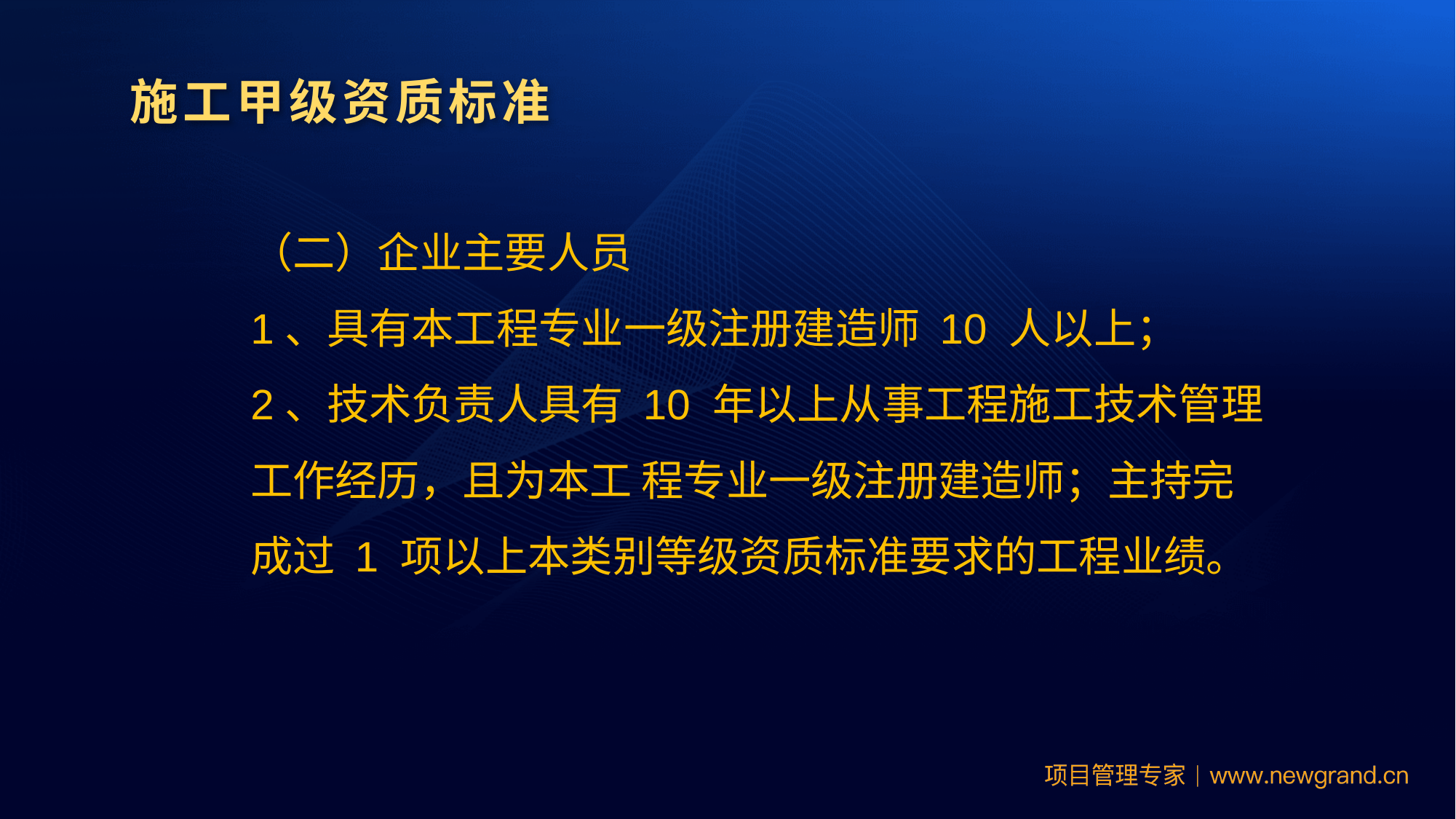

施工甲级资质标准
（二）企业主要人员
1、具有本工程专业一级注册建造师 10 人以上；
2、技术负责人具有 10 年以上从事工程施工技术管理工作经历，且为本工 程专业一级注册建造师；主持完成过 1 项以上本类别等级资质标准要求的工程业绩。